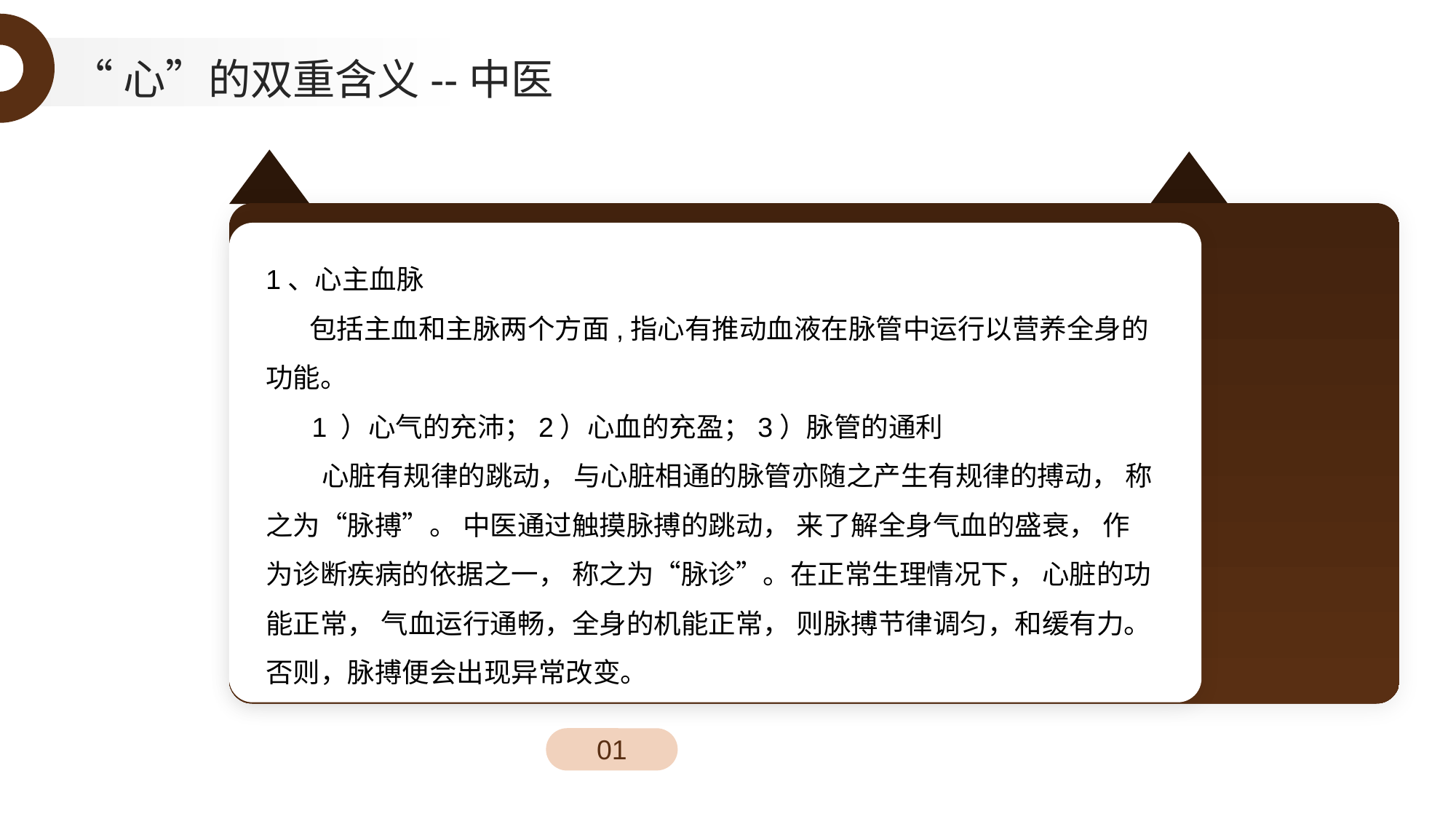

“心”的双重含义--中医
心脏器官功能（中医视角）

1、心主血脉
      包括主血和主脉两个方面,指心有推动血液在脉管中运行以营养全身的功能。
      1 ）心气的充沛；2）心血的充盈；3）脉管的通利
        心脏有规律的跳动， 与心脏相通的脉管亦随之产生有规律的搏动， 称之为“脉搏”。 中医通过触摸脉搏的跳动， 来了解全身气血的盛衰， 作为诊断疾病的依据之一， 称之为“脉诊”。在正常生理情况下， 心脏的功能正常， 气血运行通畅，全身的机能正常， 则脉搏节律调匀，和缓有力。否则，脉搏便会出现异常改变。

01